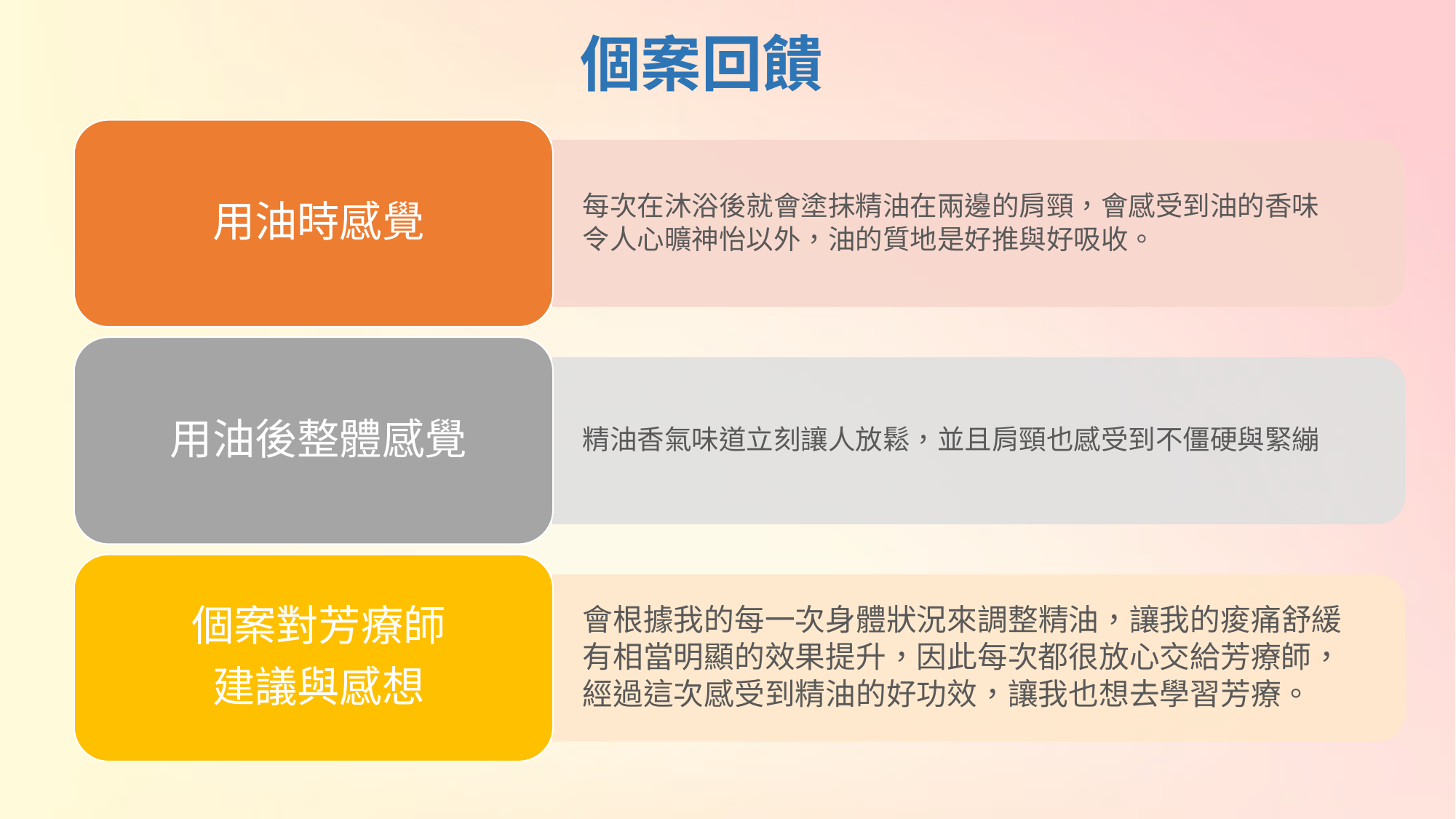

# 個案回饋
每次在沐浴後就會塗抹精油在兩邊的肩頸，會感受到油的香味
令人心曠神怡以外，油的質地是好推與好吸收。
用油時感覺
精油香氣味道立刻讓人放鬆，並且肩頸也感受到不僵硬與緊繃
用油後整體感覺
會根據我的每一次身體狀況來調整精油，讓我的痠痛舒緩
有相當明顯的效果提升，因此每次都很放心交給芳療師，
經過這次感受到精油的好功效，讓我也想去學習芳療。
個案對芳療師
建議與感想